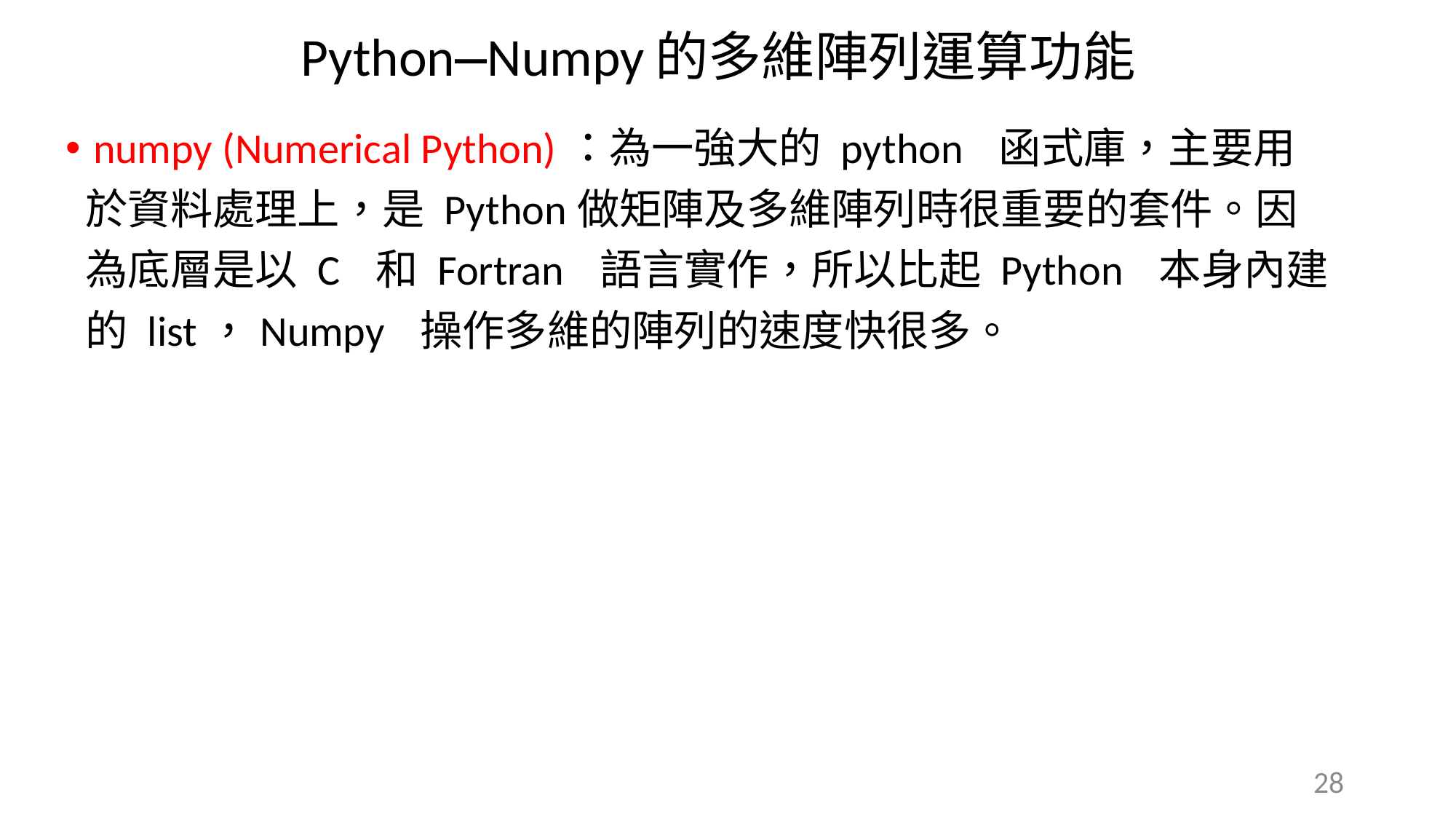

Python—Numpy的多維陣列運算功能
numpy (Numerical Python)：為一強大的 python 函式庫，主要用
 於資料處理上，是 Python做矩陣及多維陣列時很重要的套件。因
 為底層是以 C 和 Fortran 語言實作，所以比起 Python 本身內建
 的 list，Numpy 操作多維的陣列的速度快很多。

28